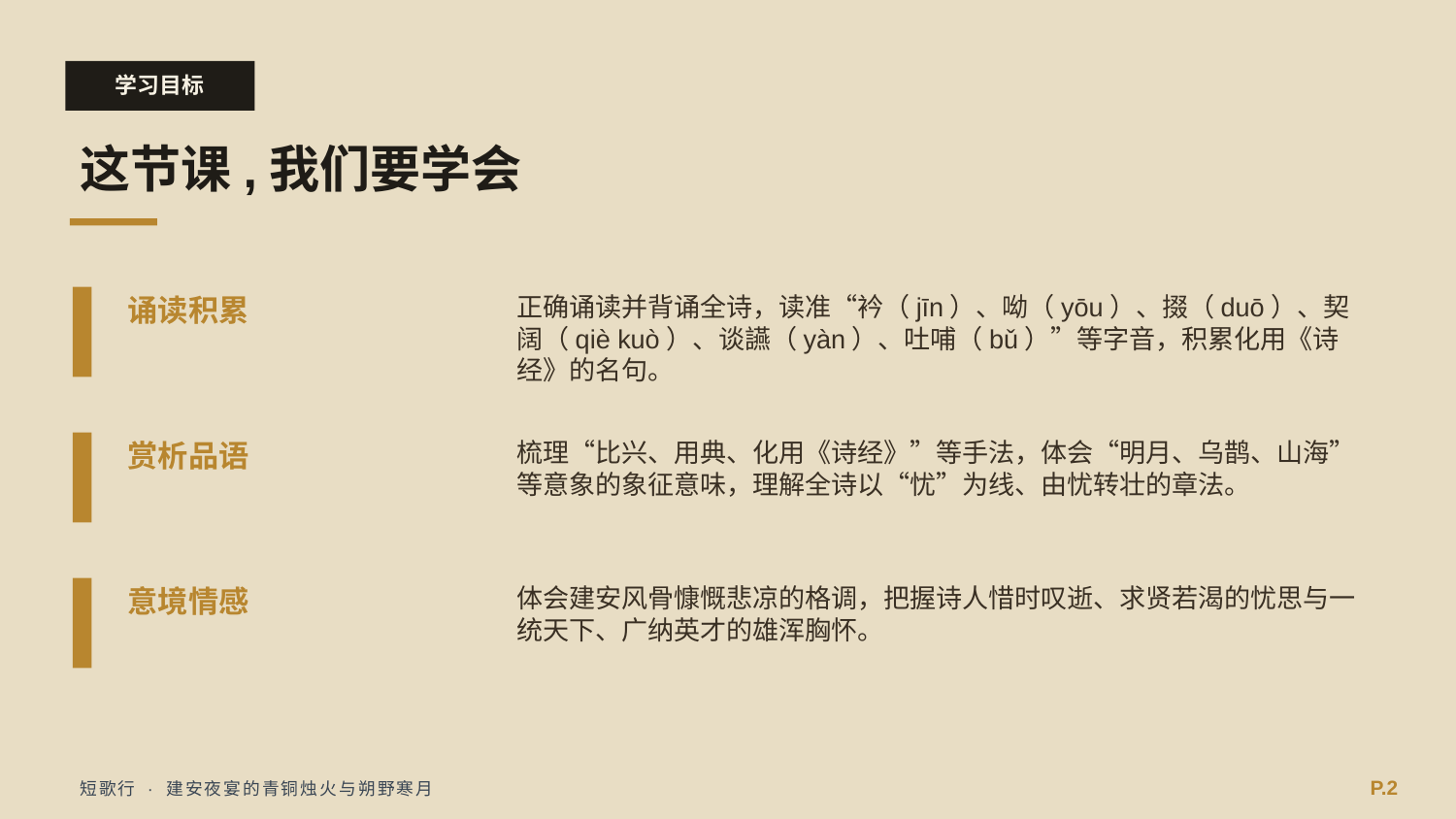

学习目标

这节课,我们要学会

诵读积累
正确诵读并背诵全诗，读准“衿（jīn）、呦（yōu）、掇（duō）、契阔（qiè kuò）、谈讌（yàn）、吐哺（bǔ）”等字音，积累化用《诗经》的名句。

赏析品语
梳理“比兴、用典、化用《诗经》”等手法，体会“明月、乌鹊、山海”等意象的象征意味，理解全诗以“忧”为线、由忧转壮的章法。

意境情感
体会建安风骨慷慨悲凉的格调，把握诗人惜时叹逝、求贤若渴的忧思与一统天下、广纳英才的雄浑胸怀。

P.2
短歌行 · 建安夜宴的青铜烛火与朔野寒月